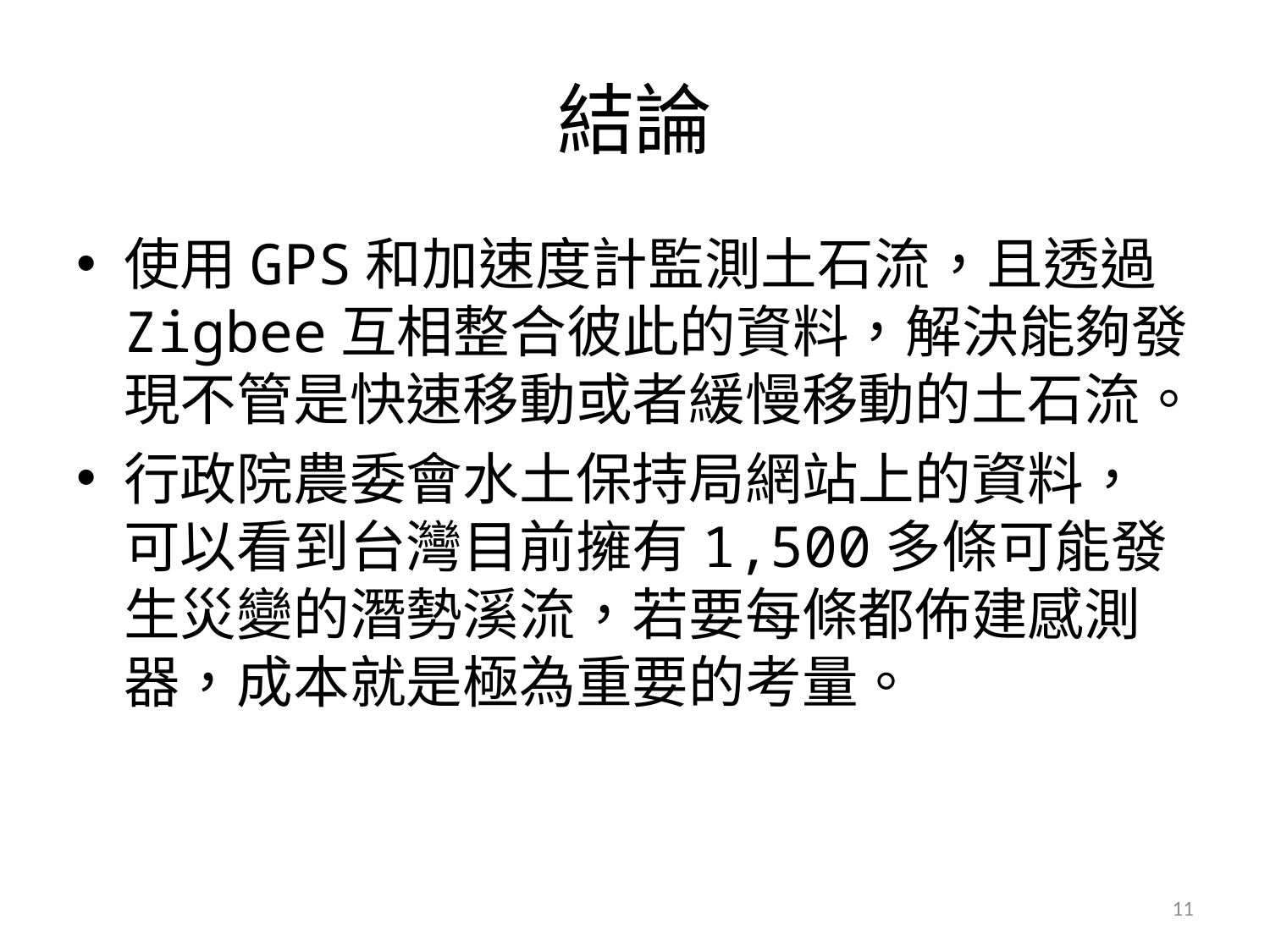

# 結論
使用GPS和加速度計監測土石流，且透過Zigbee互相整合彼此的資料，解決能夠發現不管是快速移動或者緩慢移動的土石流。
行政院農委會水土保持局網站上的資料，可以看到台灣目前擁有1,500多條可能發生災變的潛勢溪流，若要每條都佈建感測器，成本就是極為重要的考量。
11